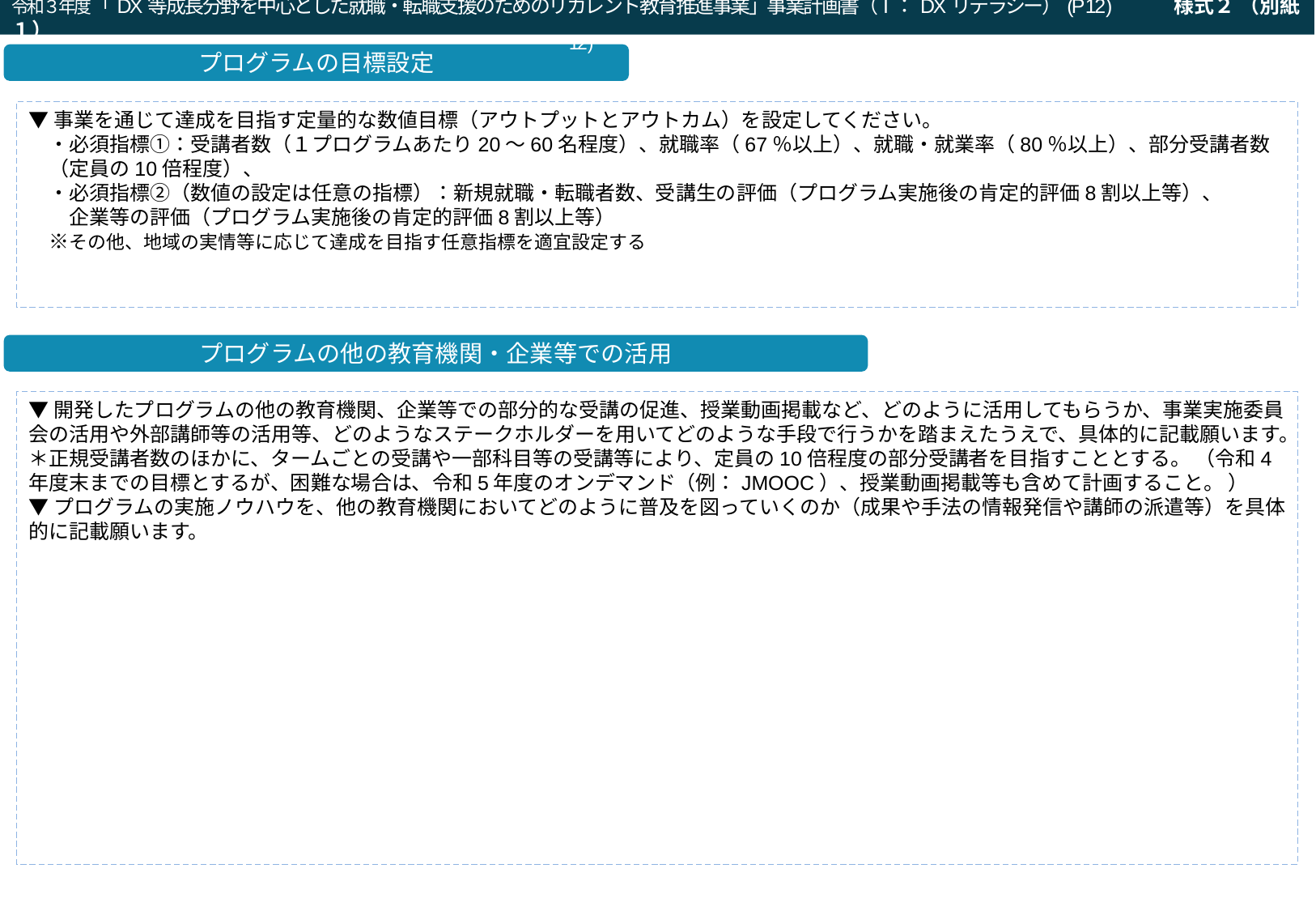

令和３年度「DX等成長分野を中心とした就職・転職支援のためのリカレント教育推進事業」事業計画書（Ⅰ：DXリテラシー）(P12)　　　様式２ （別紙１）
令和２年度「就職・転職支援のための大学リカレント教育推進事業（就職・転職支援のためのリカレント教育プログラムの開発・実施）」事業計画書（a：求職支援）(P12)
プログラムの目標設定
▼事業を通じて達成を目指す定量的な数値目標（アウトプットとアウトカム）を設定してください。
　・必須指標①：受講者数（１プログラムあたり20～60名程度）、就職率（67％以上）、就職・就業率（80％以上）、部分受講者数
　（定員の10倍程度）、
　・必須指標②（数値の設定は任意の指標）：新規就職・転職者数、受講生の評価（プログラム実施後の肯定的評価8割以上等）、
　　企業等の評価（プログラム実施後の肯定的評価8割以上等）
　※その他、地域の実情等に応じて達成を目指す任意指標を適宜設定する

プログラムの他の教育機関・企業等での活用
▼開発したプログラムの他の教育機関、企業等での部分的な受講の促進、授業動画掲載など、どのように活用してもらうか、事業実施委員会の活用や外部講師等の活用等、どのようなステークホルダーを用いてどのような手段で行うかを踏まえたうえで、具体的に記載願います。
＊正規受講者数のほかに、タームごとの受講や一部科目等の受講等により、定員の10倍程度の部分受講者を目指すこととする。 （令和4年度末までの目標とするが、困難な場合は、令和5年度のオンデマンド（例：JMOOC）、授業動画掲載等も含めて計画すること。 ）
▼プログラムの実施ノウハウを、他の教育機関においてどのように普及を図っていくのか（成果や手法の情報発信や講師の派遣等）を具体的に記載願います。